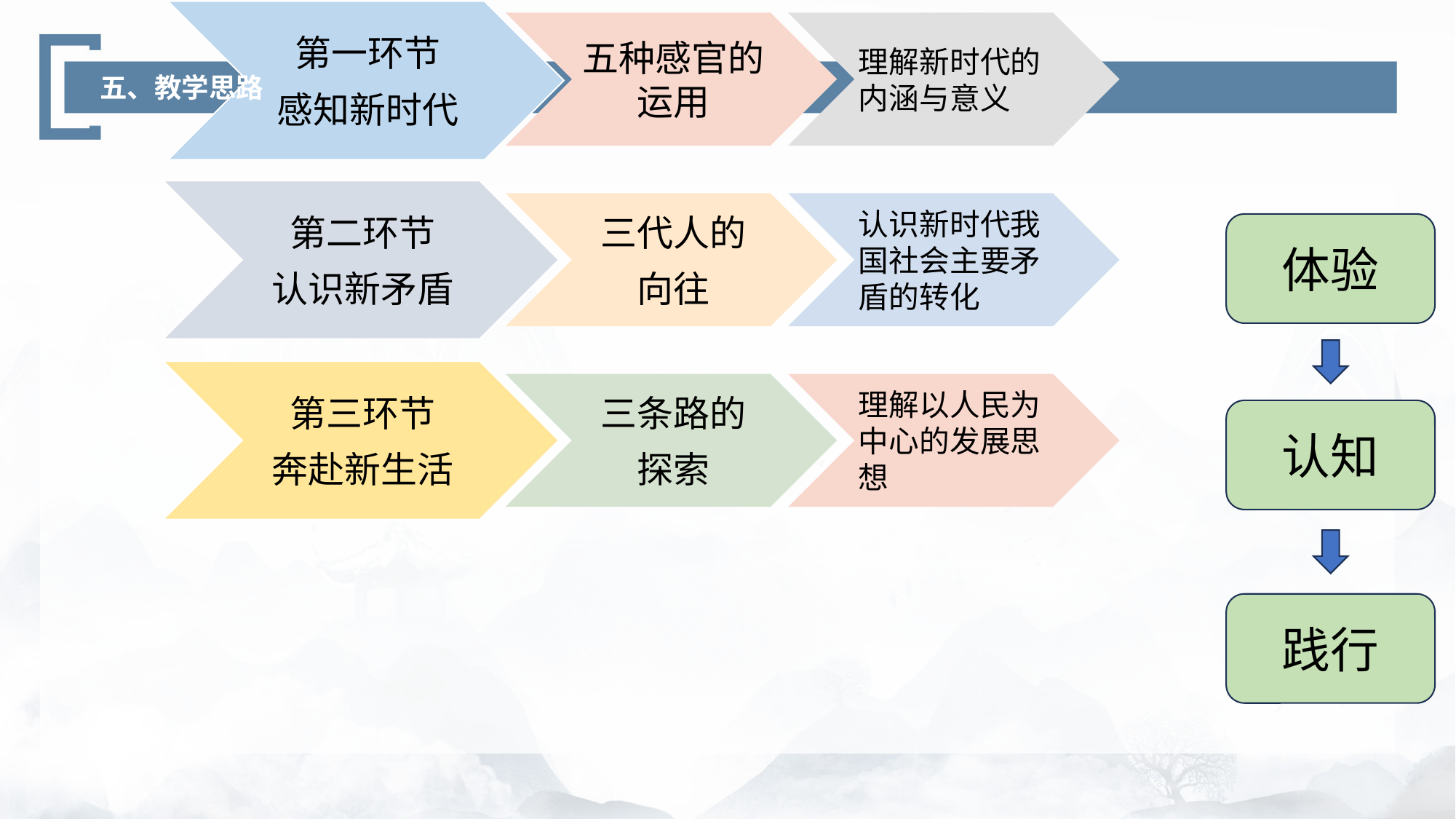

五、教学思路
第一环节
感知新时代
五种感官的运用
理解新时代的内涵与意义
第二环节
认识新矛盾
三代人的
向往
认识新时代我国社会主要矛盾的转化
第三环节
奔赴新生活
三条路的
探索
理解以人民为中心的发展思想
体验

认知

践行